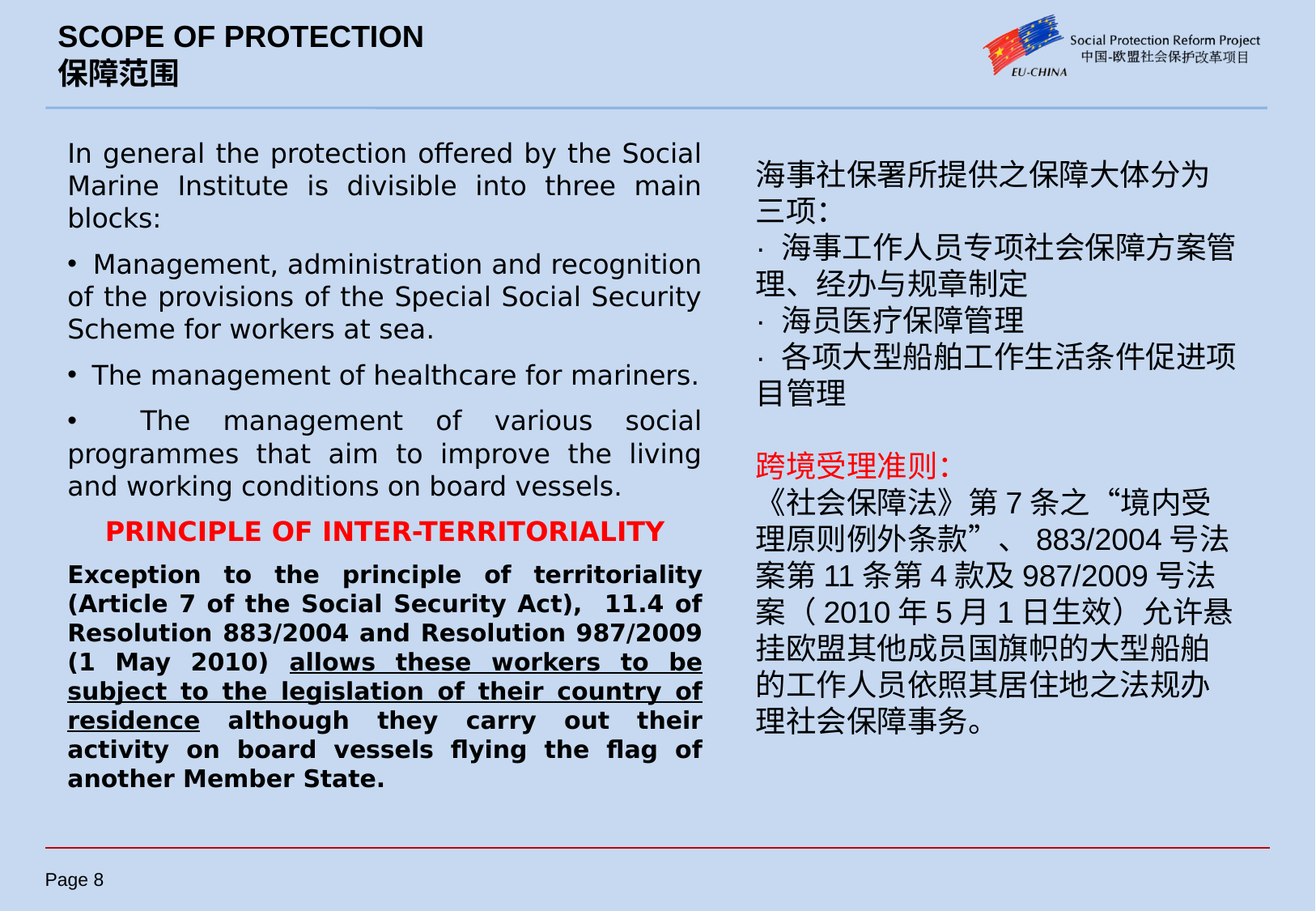

# SCOPE OF PROTECTION 保障范围
In general the protection offered by the Social Marine Institute is divisible into three main blocks:
  Management, administration and recognition of the provisions of the Special Social Security Scheme for workers at sea.
  The management of healthcare for mariners.
  The management of various social programmes that aim to improve the living and working conditions on board vessels.
PRINCIPLE OF INTER-TERRITORIALITY
Exception to the principle of territoriality (Article 7 of the Social Security Act),  11.4 of Resolution 883/2004 and Resolution 987/2009 (1 May 2010) allows these workers to be subject to the legislation of their country of residence although they carry out their activity on board vessels flying the flag of another Member State.

海事社保署所提供之保障大体分为三项：
· 海事工作人员专项社会保障方案管理、经办与规章制定
· 海员医疗保障管理
· 各项大型船舶工作生活条件促进项目管理

跨境受理准则：
《社会保障法》第7条之“境内受理原则例外条款”、883/2004号法案第11条第4款及987/2009号法案（2010年5月1日生效）允许悬挂欧盟其他成员国旗帜的大型船舶的工作人员依照其居住地之法规办理社会保障事务。